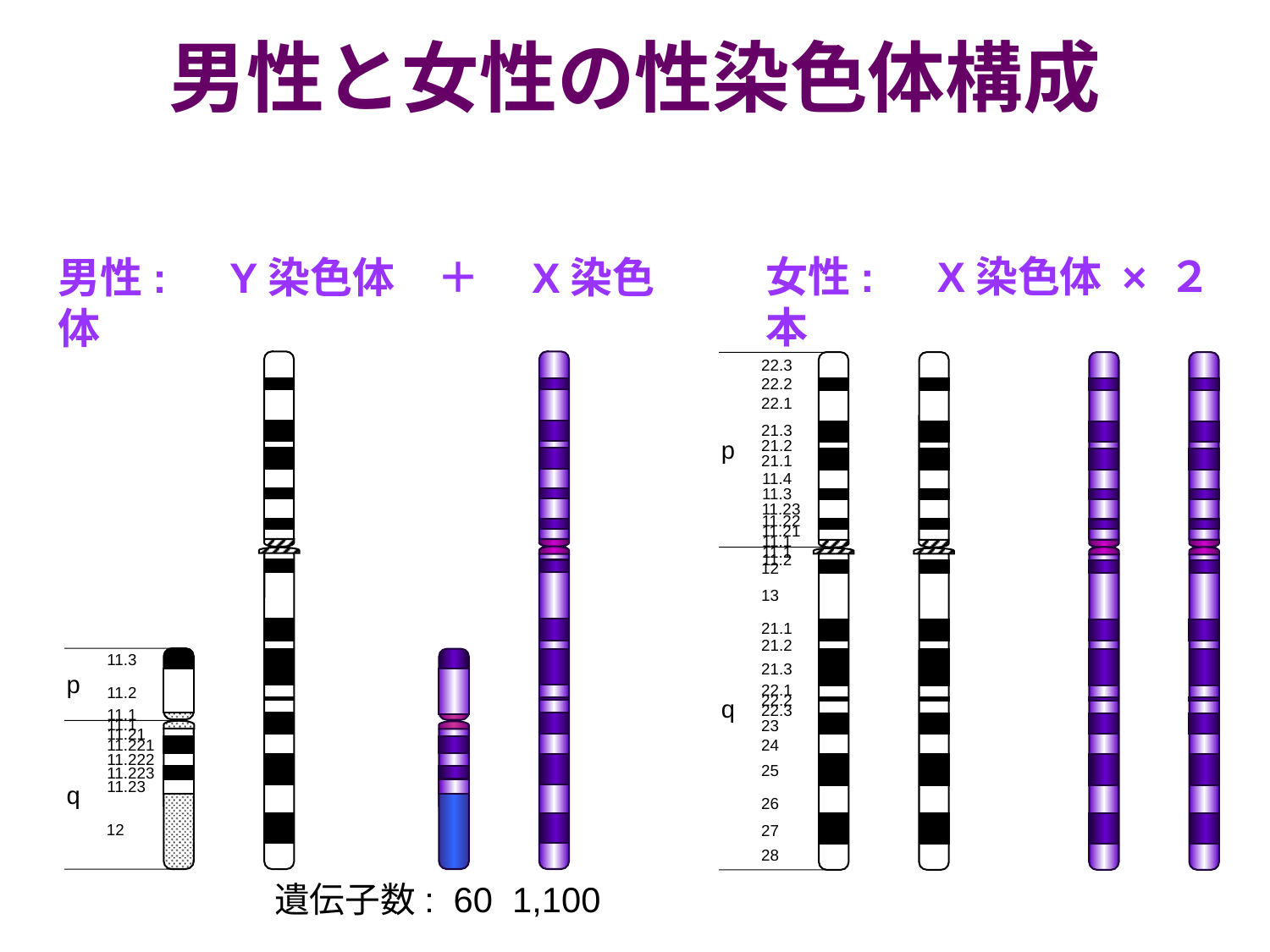

男性と女性の性染色体構成

女性:　X染色体 × ２本
男性:　Y染色体　＋　X染色体
22.3

22.2

22.1
21.3

p
21.2
21.1

11.4
11.3

11.23
11.22
11.21

11.1

11.1

11.2

12

13
21.1

21.2
11.3

21.3
p
22.1
11.2
22.2
q
22.3

11.1
11.1
23

11.21

11.221
24
11.222

25

11.223
11.23
q
26

12

27
28

遺伝子数:  60  1,100